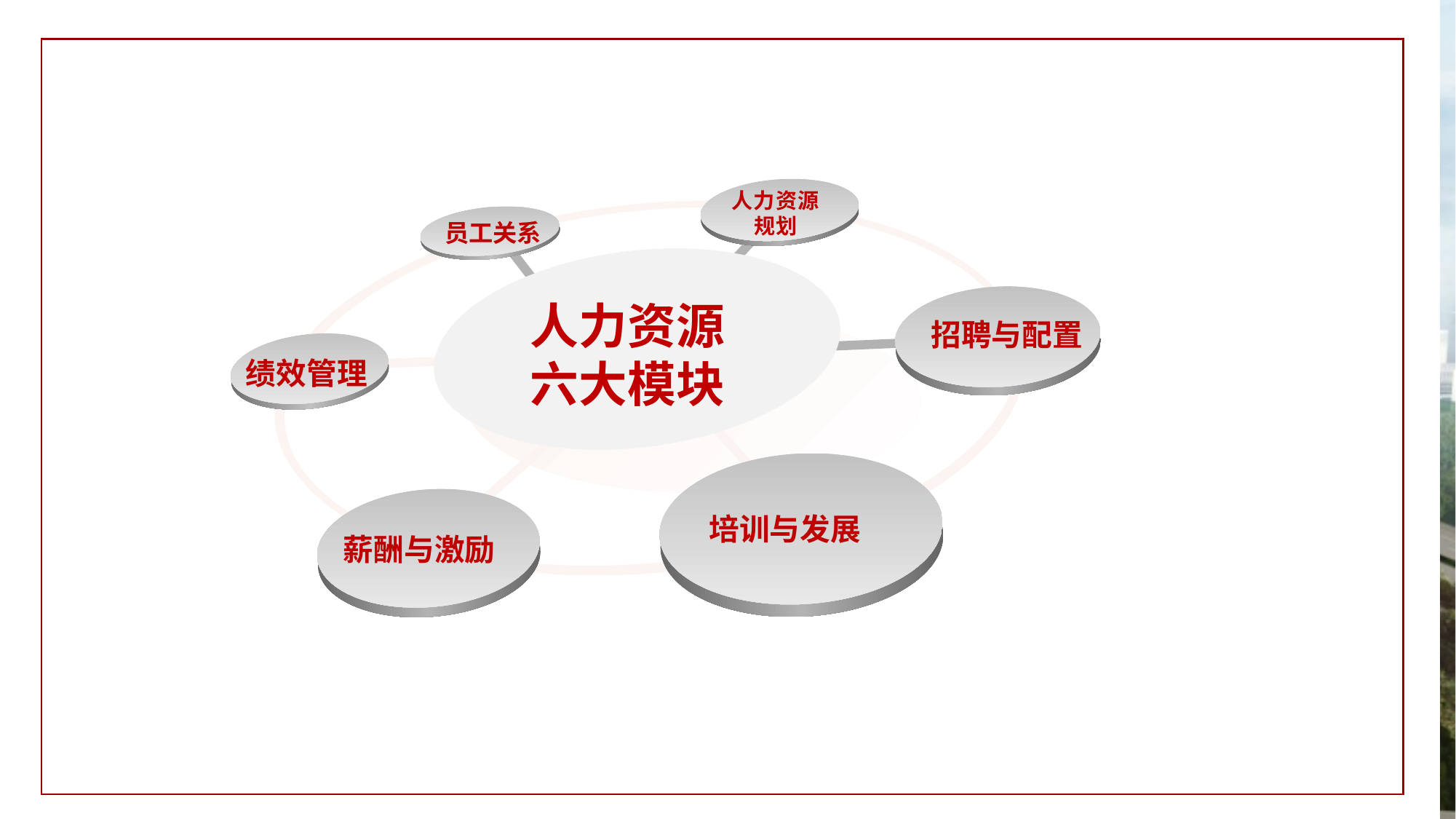

人力资源规划

员工关系

人力资源六大模块

招聘与配置

绩效管理

培训与发展
薪酬与激励
转型
时间